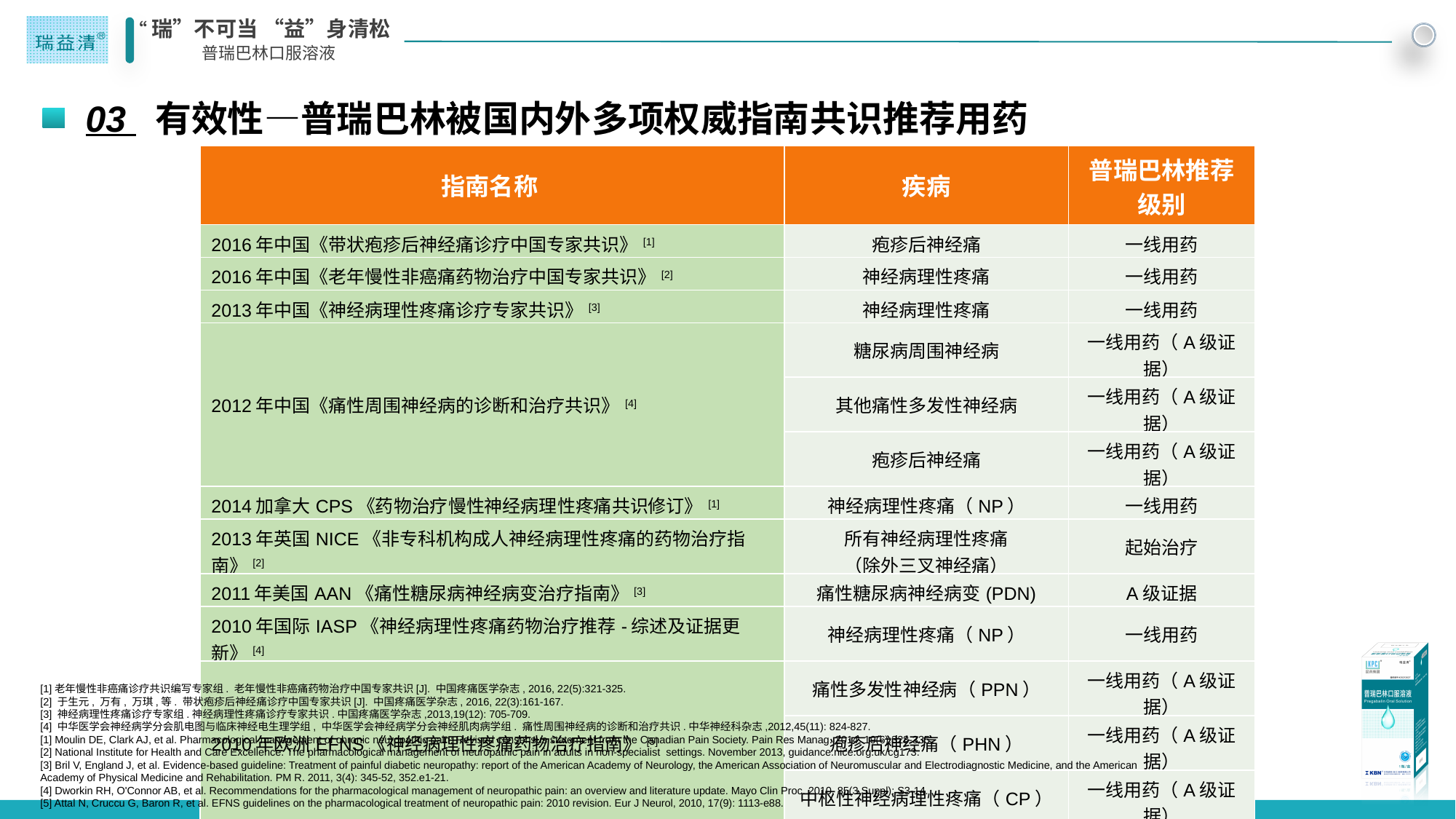

03  有效性—普瑞巴林被国内外多项权威指南共识推荐用药

| 指南名称 | 疾病 | 普瑞巴林推荐级别 |
| --- | --- | --- |
| 2016年中国《带状疱疹后神经痛诊疗中国专家共识》[1] | 疱疹后神经痛 | 一线用药 |
| 2016年中国《老年慢性非癌痛药物治疗中国专家共识》[2] | 神经病理性疼痛 | 一线用药 |
| 2013年中国《神经病理性疼痛诊疗专家共识》[3] | 神经病理性疼痛 | 一线用药 |
| 2012年中国《痛性周围神经病的诊断和治疗共识》[4] | 糖尿病周围神经病 | 一线用药（A级证据） |
|  | 其他痛性多发性神经病 | 一线用药（A级证据） |
|  | 疱疹后神经痛 | 一线用药（A级证据） |
| 2014加拿大CPS《药物治疗慢性神经病理性疼痛共识修订》[1] | 神经病理性疼痛（NP） | 一线用药 |
| 2013年英国NICE《非专科机构成人神经病理性疼痛的药物治疗指南》[2] | 所有神经病理性疼痛 （除外三叉神经痛） | 起始治疗 |
| 2011年美国AAN《痛性糖尿病神经病变治疗指南》[3] | 痛性糖尿病神经病变(PDN) | A级证据 |
| 2010年国际IASP《神经病理性疼痛药物治疗推荐-综述及证据更新》[4] | 神经病理性疼痛（NP） | 一线用药 |
| 2010年欧洲EFNS《神经病理性疼痛药物治疗指南》[5] | 痛性多发性神经病（PPN） | 一线用药（A级证据） |
|  | 疱疹后神经痛（PHN） | 一线用药（A级证据） |
|  | 中枢性神经病理性疼痛（CP） | 一线用药（A级证据） |
[1]老年慢性非癌痛诊疗共识编写专家组. 老年慢性非癌痛药物治疗中国专家共识[J]. 中国疼痛医学杂志, 2016, 22(5):321-325.
[2] 于生元, 万有, 万琪,等. 带状疱疹后神经痛诊疗中国专家共识[J]. 中国疼痛医学杂志, 2016, 22(3):161-167.
[3] 神经病理性疼痛诊疗专家组.神经病理性疼痛诊疗专家共识.中国疼痛医学杂志,2013,19(12): 705-709.
[4] 中华医学会神经病学分会肌电图与临床神经电生理学组, 中华医学会神经病学分会神经肌肉病学组. 痛性周围神经病的诊断和治疗共识.中华神经科杂志,2012,45(11): 824-827.
[1] Moulin DE, Clark AJ, et al. Pharmacological management of chronic neuropathic pain: Revised consensus statement from the Canadian Pain Society. Pain Res Manag. 2014, 19(6):328-335.
[2] National Institute for Health and Care Excellence. The pharmacological management of neuropathic pain in adults in non-specialist  settings. November 2013, guidance.nice.org.uk/cg173.
[3] Bril V, England J, et al. Evidence-based guideline: Treatment of painful diabetic neuropathy: report of the American Academy of Neurology, the American Association of Neuromuscular and Electrodiagnostic Medicine, and the American Academy of Physical Medicine and Rehabilitation. PM R. 2011, 3(4): 345-52, 352.e1-21.
[4] Dworkin RH, O'Connor AB, et al. Recommendations for the pharmacological management of neuropathic pain: an overview and literature update. Mayo Clin Proc. 2010, 85(3 Suppl): S3-14.
[5] Attal N, Cruccu G, Baron R, et al. EFNS guidelines on the pharmacological treatment of neuropathic pain: 2010 revision. Eur J Neurol, 2010, 17(9): 1113-e88.